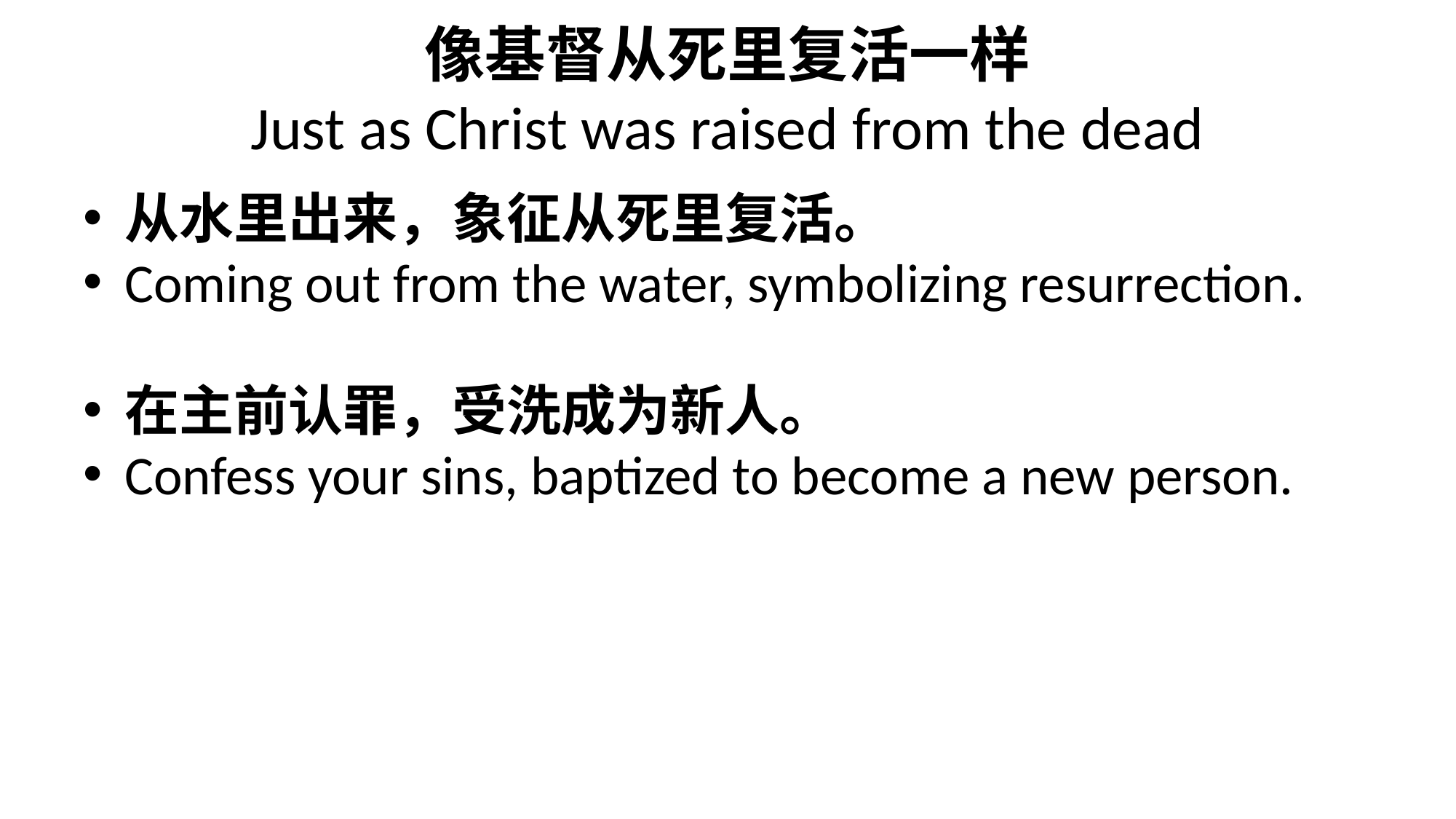

# 像基督从死里复活一样 Just as Christ was raised from the dead
从水里出来，象征从死里复活。
Coming out from the water, symbolizing resurrection.

在主前认罪，受洗成为新人。
Confess your sins, baptized to become a new person.